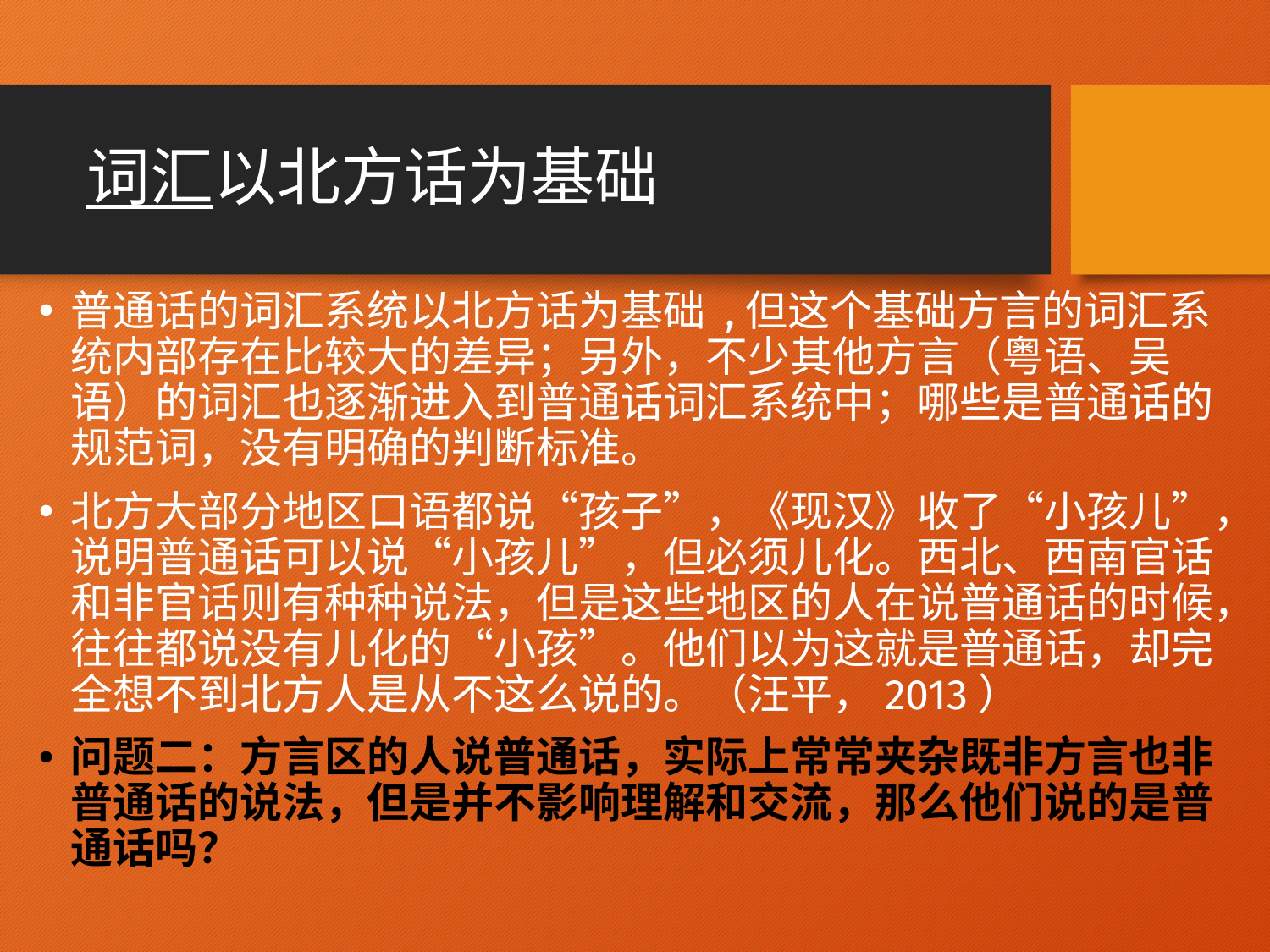

# 词汇以北方话为基础
普通话的词汇系统以北方话为基础 ,但这个基础方言的词汇系统内部存在比较大的差异；另外，不少其他方言（粤语、吴语）的词汇也逐渐进入到普通话词汇系统中；哪些是普通话的规范词，没有明确的判断标准。
北方大部分地区口语都说“孩子”，《现汉》收了“小孩儿”，说明普通话可以说“小孩儿”，但必须儿化。西北、西南官话和非官话则有种种说法，但是这些地区的人在说普通话的时候，往往都说没有儿化的“小孩”。他们以为这就是普通话，却完全想不到北方人是从不这么说的。（汪平，2013）
问题二：方言区的人说普通话，实际上常常夹杂既非方言也非普通话的说法，但是并不影响理解和交流，那么他们说的是普通话吗？